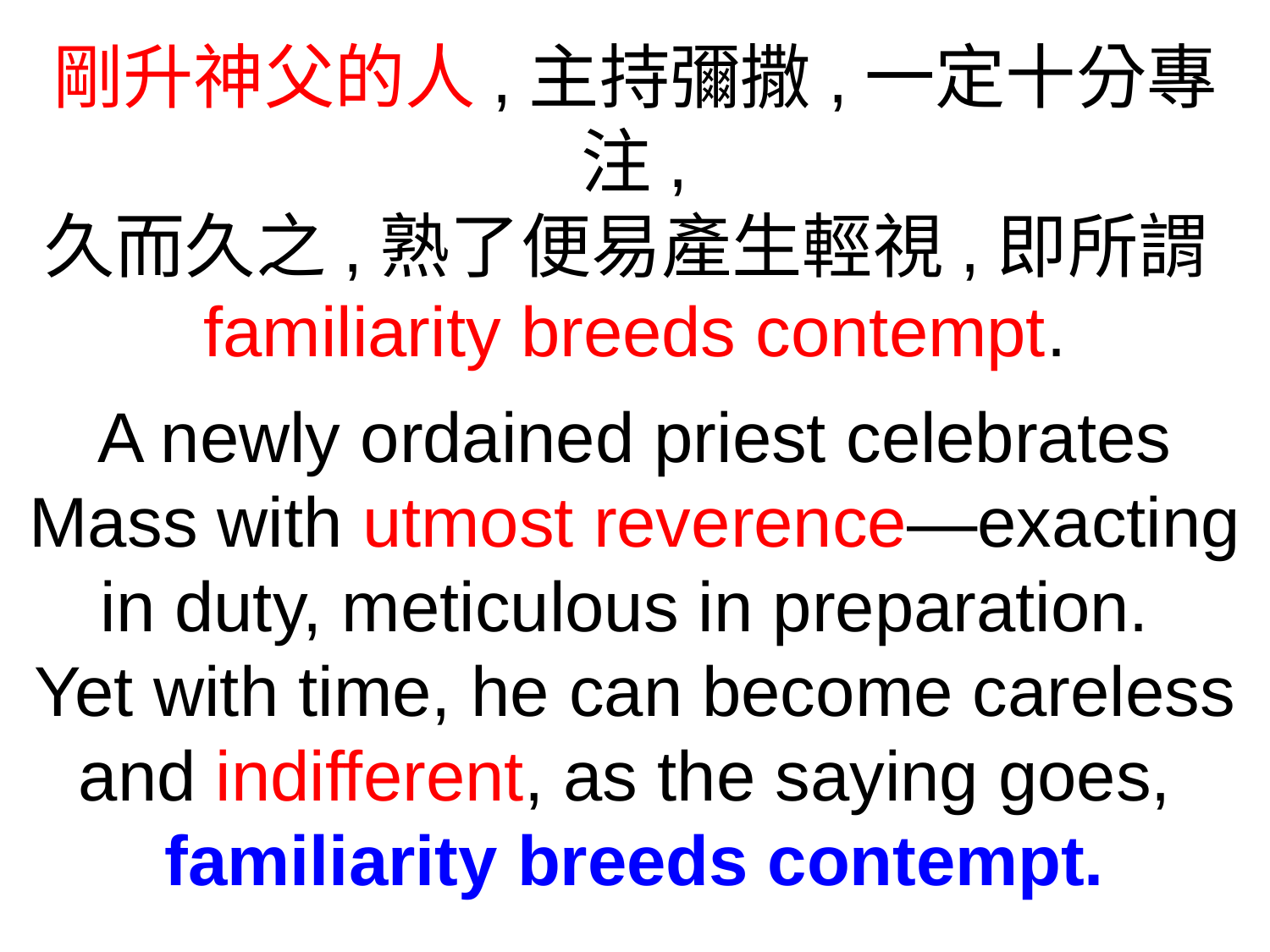

剛升神父的人,主持彌撒,一定十分專注,
久而久之,熟了便易產生輕視,即所謂familiarity breeds contempt.
A newly ordained priest celebrates Mass with utmost reverence—exacting in duty, meticulous in preparation.
Yet with time, he can become careless and indifferent, as the saying goes,
familiarity breeds contempt.